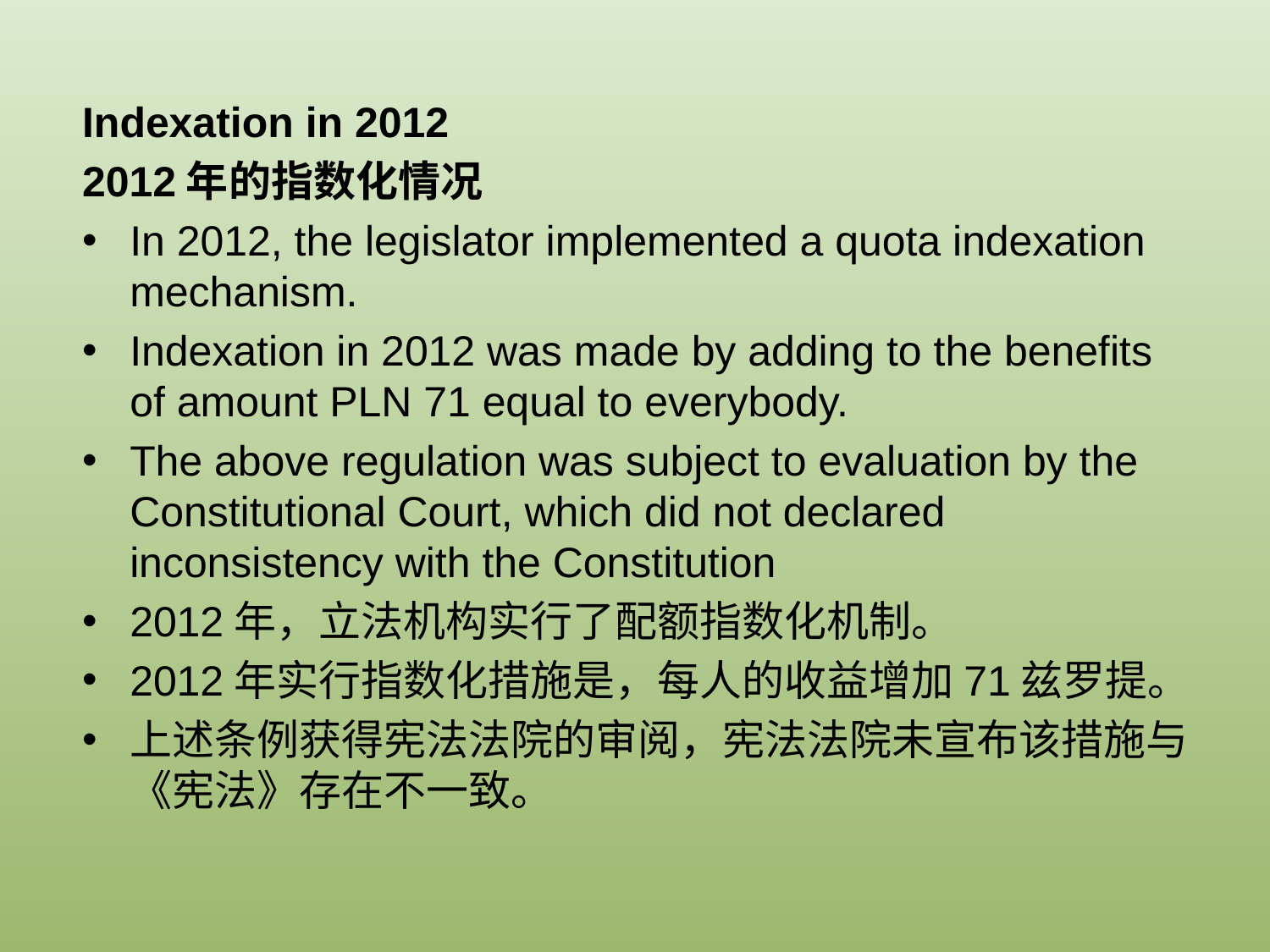

Indexation in 2012
2012年的指数化情况
In 2012, the legislator implemented a quota indexation mechanism.
Indexation in 2012 was made by adding to the benefits of amount PLN 71 equal to everybody.
The above regulation was subject to evaluation by the Constitutional Court, which did not declared inconsistency with the Constitution
2012年，立法机构实行了配额指数化机制。
2012年实行指数化措施是，每人的收益增加71兹罗提。
上述条例获得宪法法院的审阅，宪法法院未宣布该措施与《宪法》存在不一致。